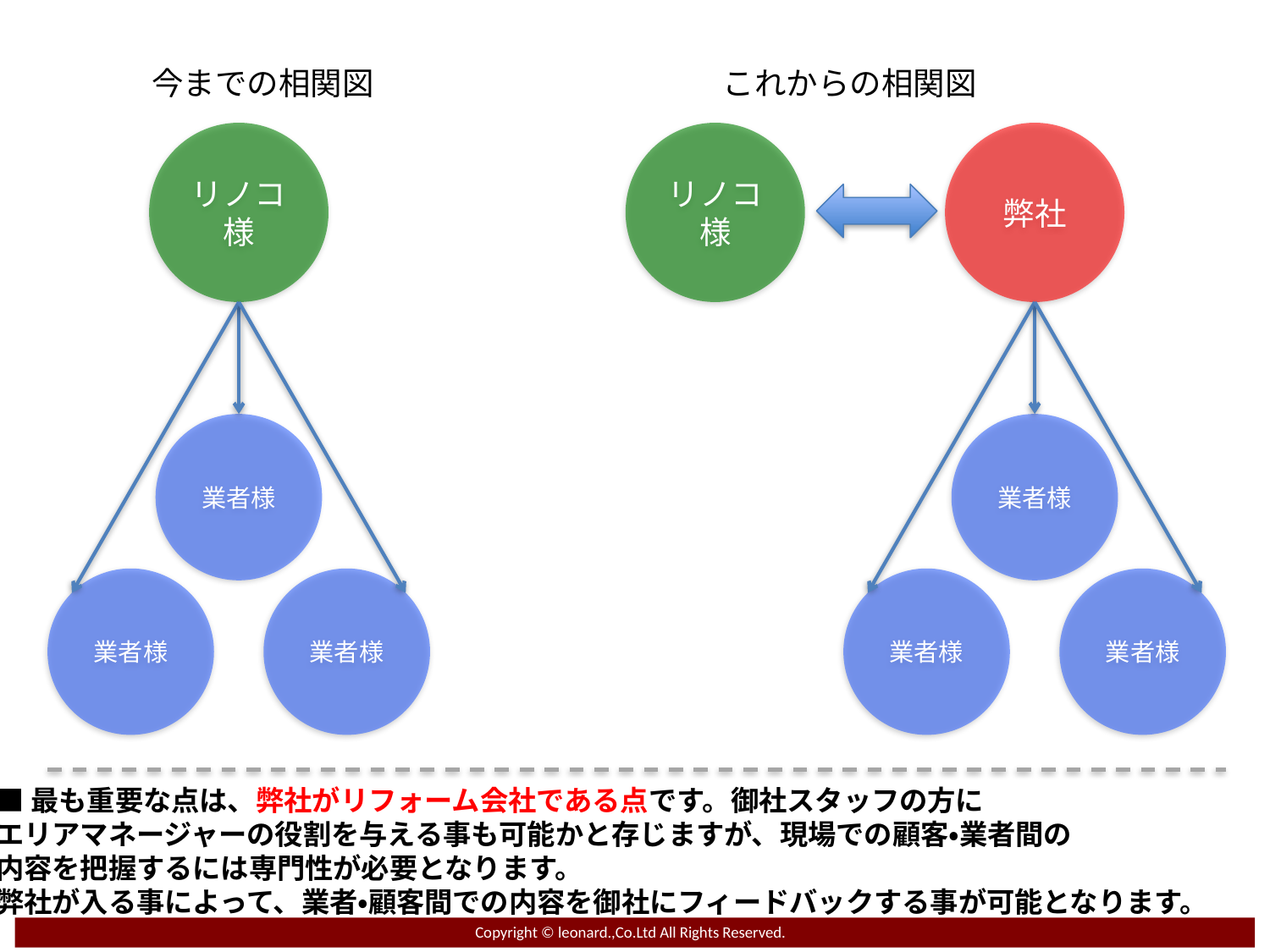

今までの相関図
これからの相関図
リノコ様
リノコ様
弊社

業者様
業者様
業者様
業者様
業者様
業者様
■最も重要な点は、弊社がリフォーム会社である点です。御社スタッフの方に
エリアマネージャーの役割を与える事も可能かと存じますが、現場での顧客・業者間の
内容を把握するには専門性が必要となります。
弊社が入る事によって、業者・顧客間での内容を御社にフィードバックする事が可能となります。